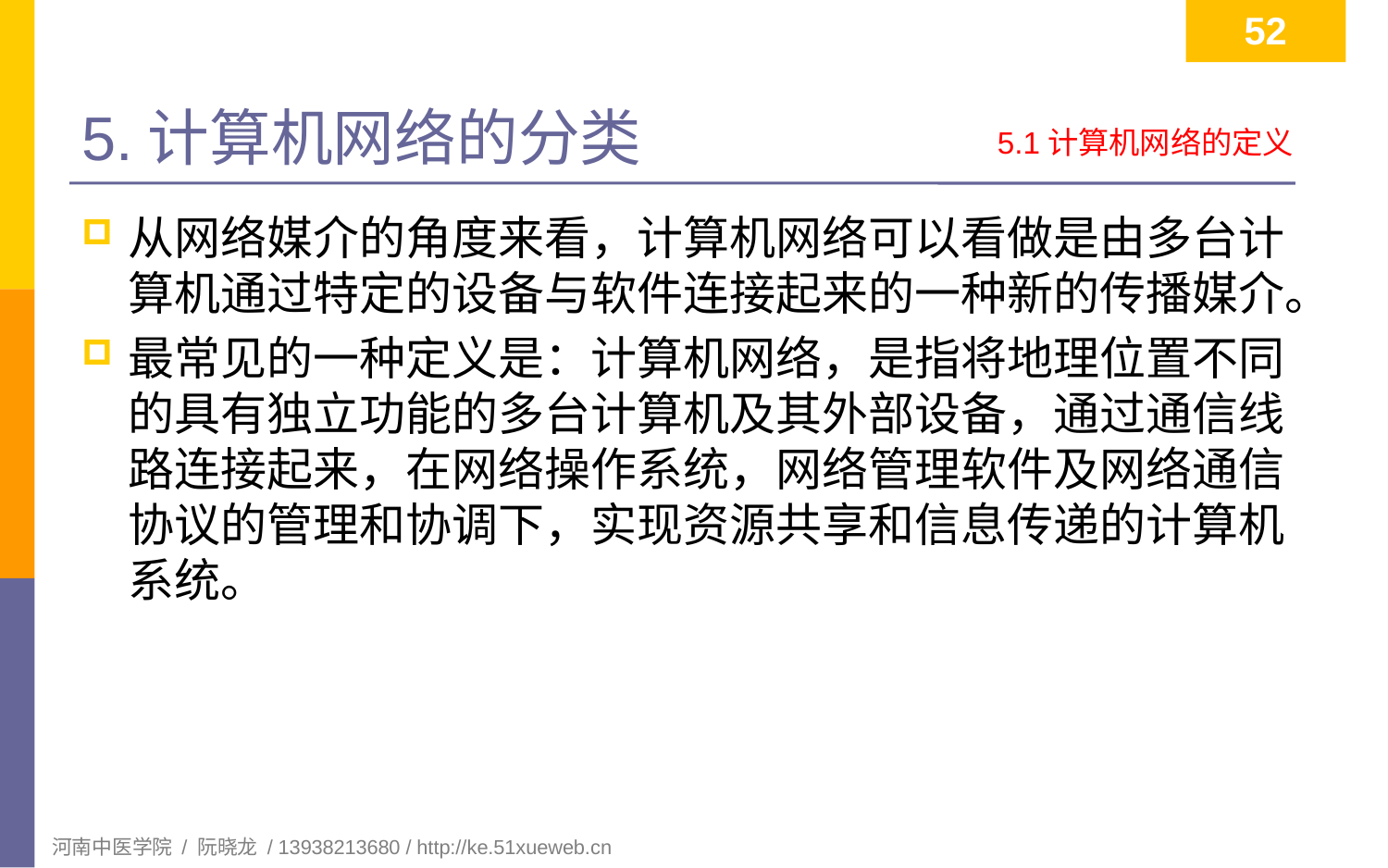

52
# 5.计算机网络的分类
5.1计算机网络的定义
从网络媒介的角度来看，计算机网络可以看做是由多台计算机通过特定的设备与软件连接起来的一种新的传播媒介。
最常见的一种定义是：计算机网络，是指将地理位置不同的具有独立功能的多台计算机及其外部设备，通过通信线路连接起来，在网络操作系统，网络管理软件及网络通信协议的管理和协调下，实现资源共享和信息传递的计算机系统。